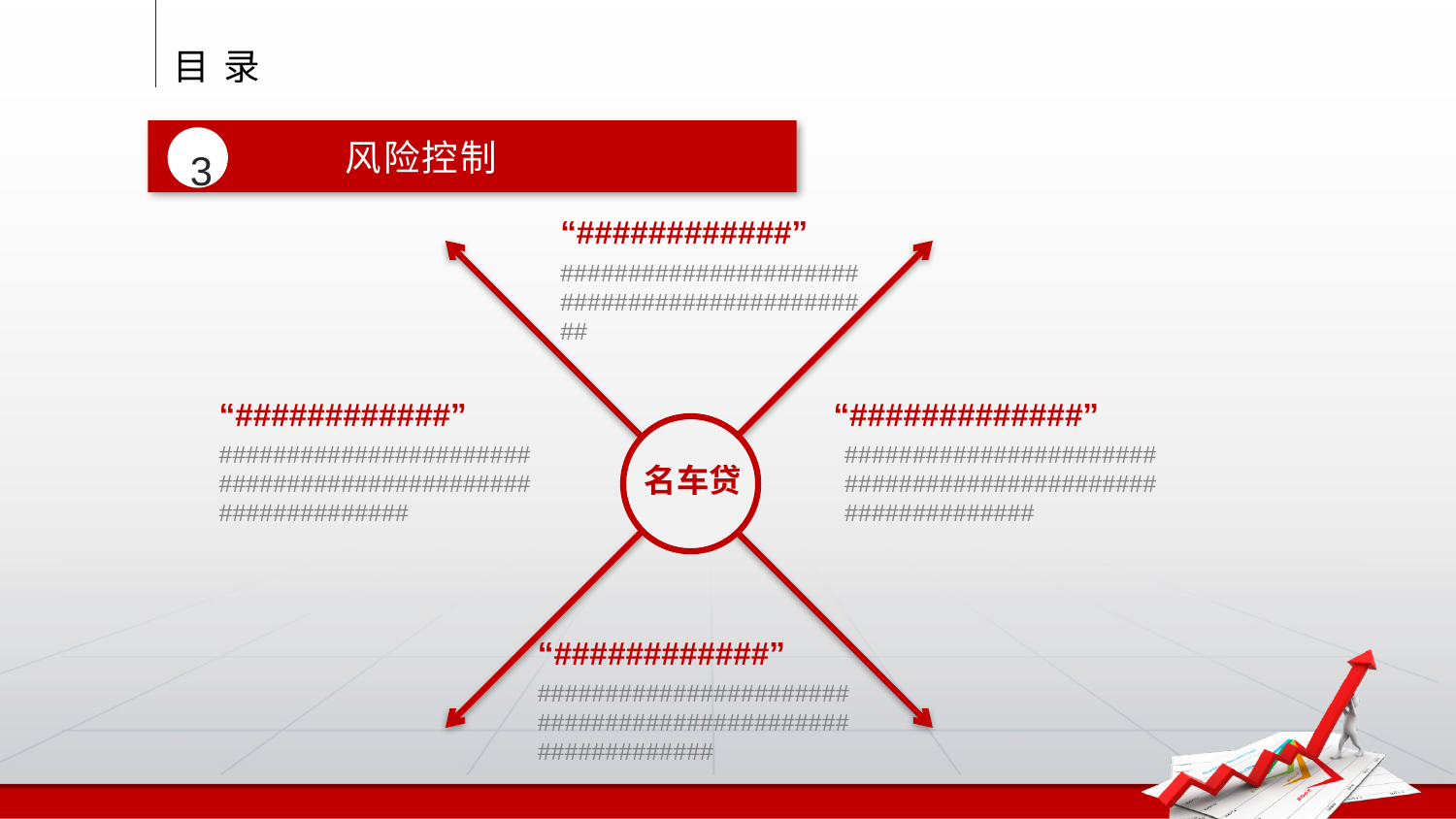

目 录
3

风险控制
“############”
##############################################

“############”
############################################################
“#############”
############################################################
名车贷
“############”
###########################################################